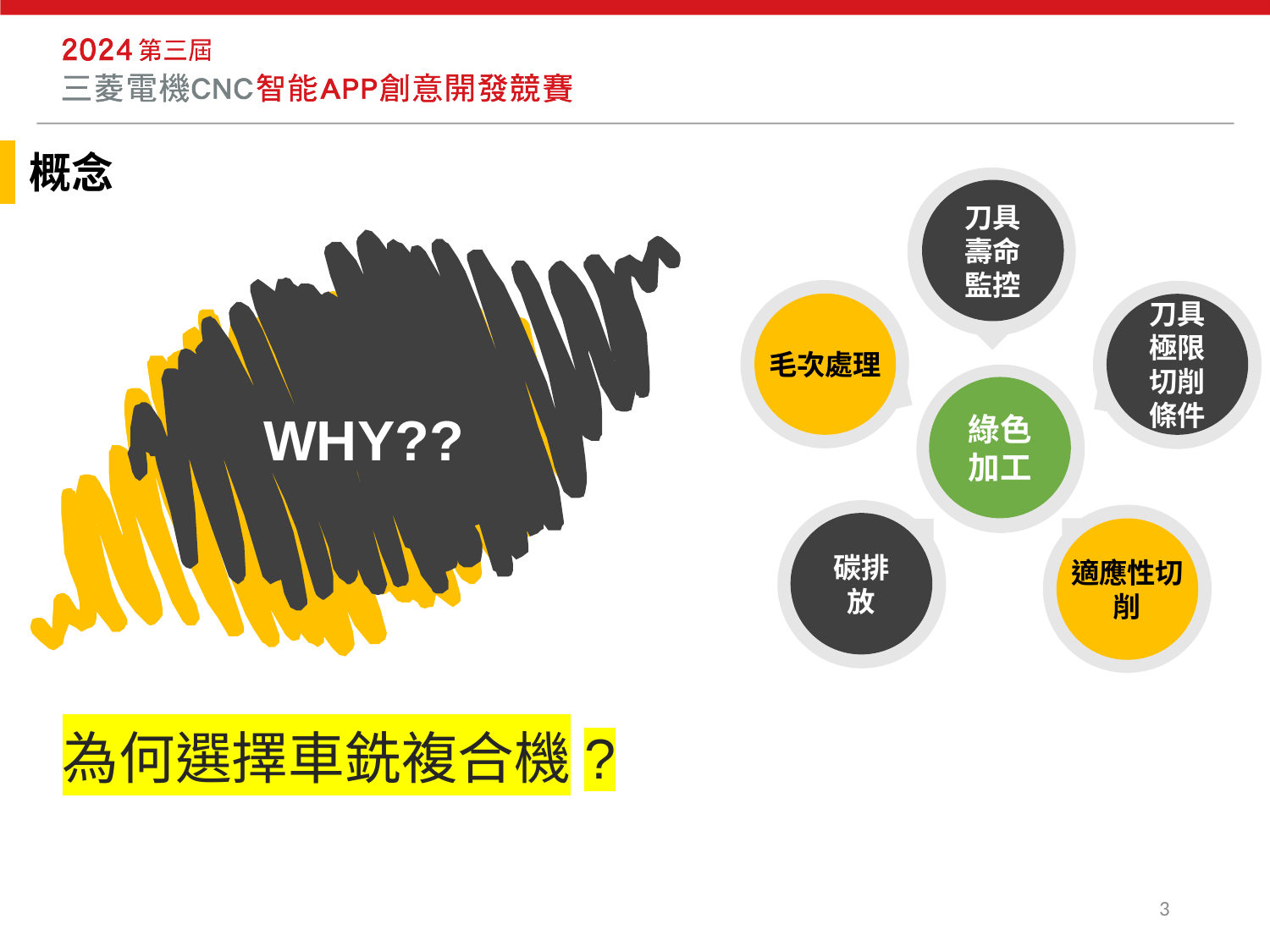

概念

刀具壽命監控

毛次處理
刀具極限切削條件

WHY??
綠色加工

適應性切削
碳排放

為何選擇車銑複合機?
3